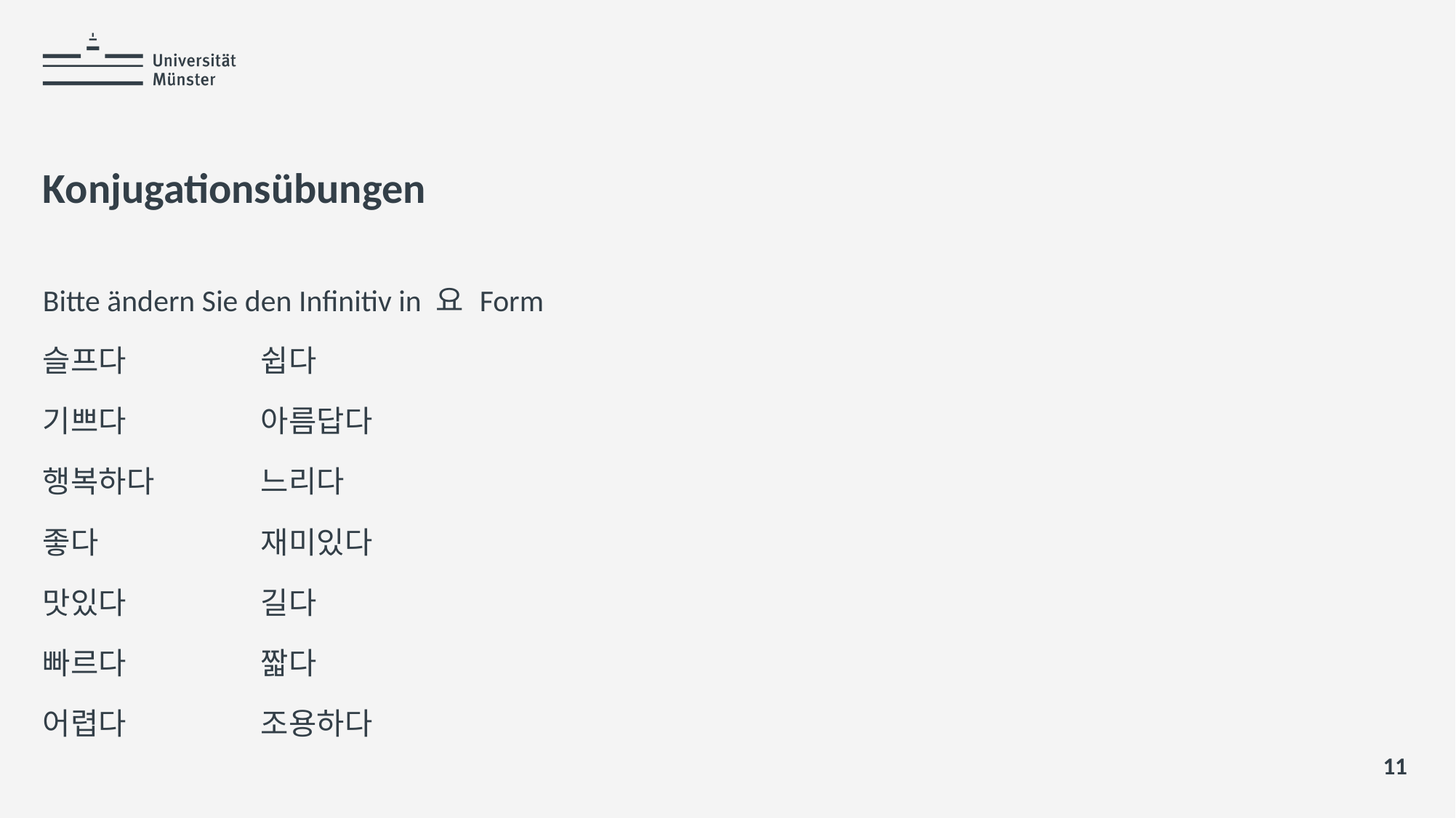

# Konjugationsübungen
Bitte ändern Sie den Infinitiv in 요 Form
슬프다		쉽다
기쁘다		아름답다
행복하다	느리다
좋다		재미있다
맛있다		길다
빠르다		짧다
어렵다		조용하다

11